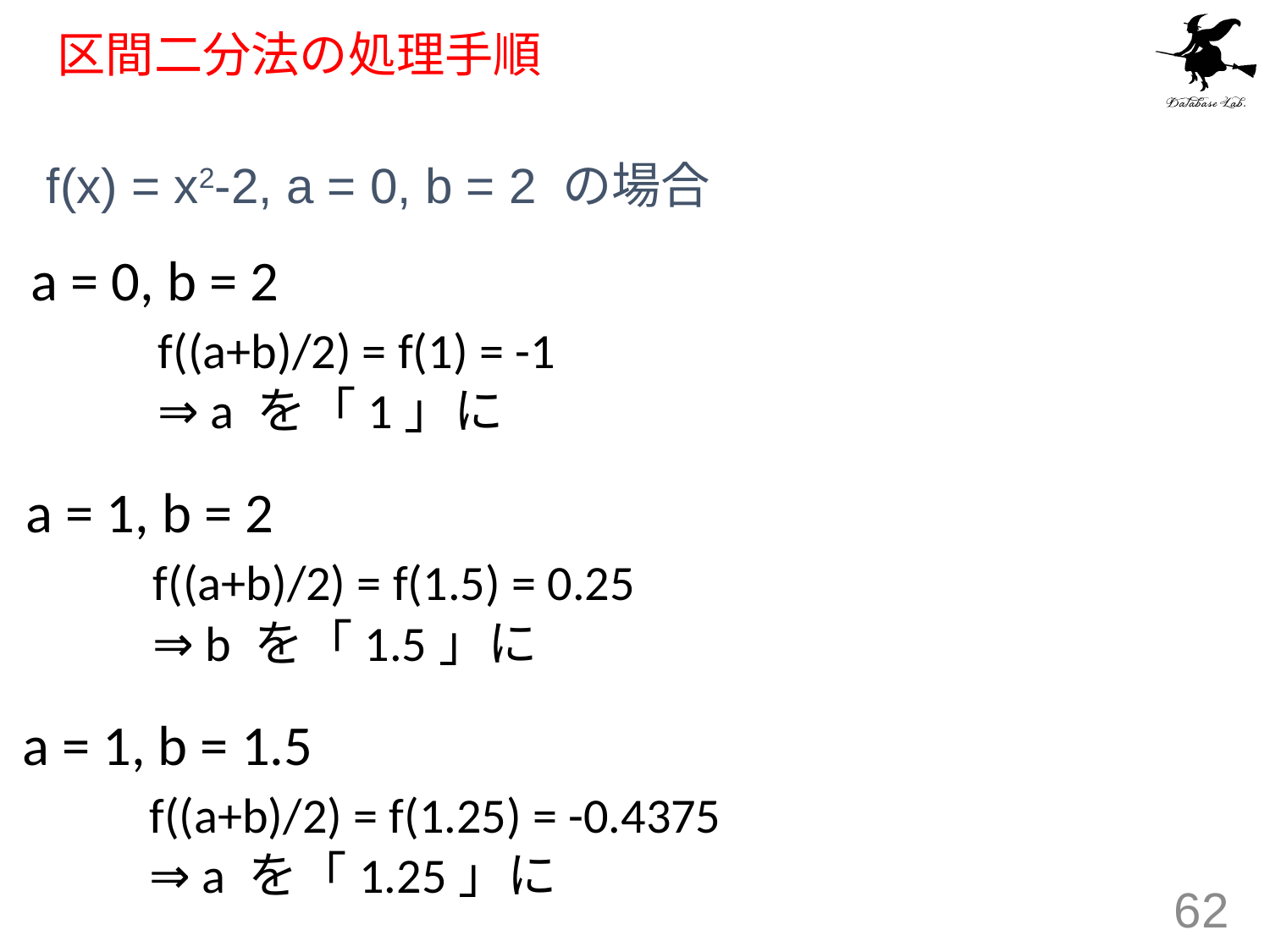

# 区間二分法の処理手順
f(x) = x2-2, a = 0, b = 2 の場合
a = 0, b = 2
	f((a+b)/2) = f(1) = -1
	⇒ a を「1」に
a = 1, b = 2
	f((a+b)/2) = f(1.5) = 0.25
	⇒ b を「1.5」に
a = 1, b = 1.5
	f((a+b)/2) = f(1.25) = -0.4375
	⇒ a を「1.25」に
62